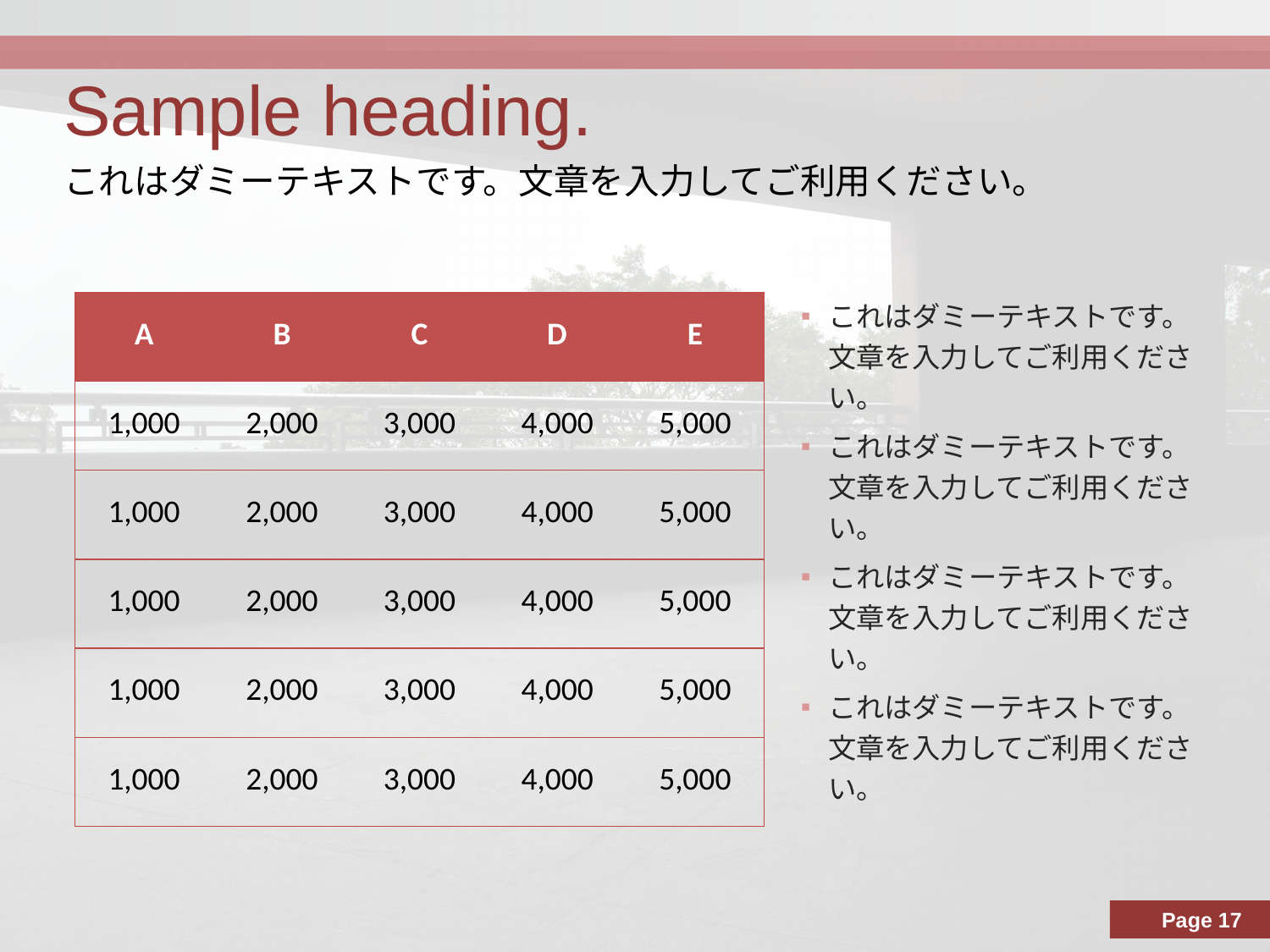

Sample heading.
これはダミーテキストです。文章を入力してご利用ください。
| A | B | C | D | E |
| --- | --- | --- | --- | --- |
| 1,000 | 2,000 | 3,000 | 4,000 | 5,000 |
| 1,000 | 2,000 | 3,000 | 4,000 | 5,000 |
| 1,000 | 2,000 | 3,000 | 4,000 | 5,000 |
| 1,000 | 2,000 | 3,000 | 4,000 | 5,000 |
| 1,000 | 2,000 | 3,000 | 4,000 | 5,000 |
これはダミーテキストです。
文章を入力してご利用ください。
これはダミーテキストです。
文章を入力してご利用ください。
これはダミーテキストです。
文章を入力してご利用ください。
これはダミーテキストです。
文章を入力してご利用ください。